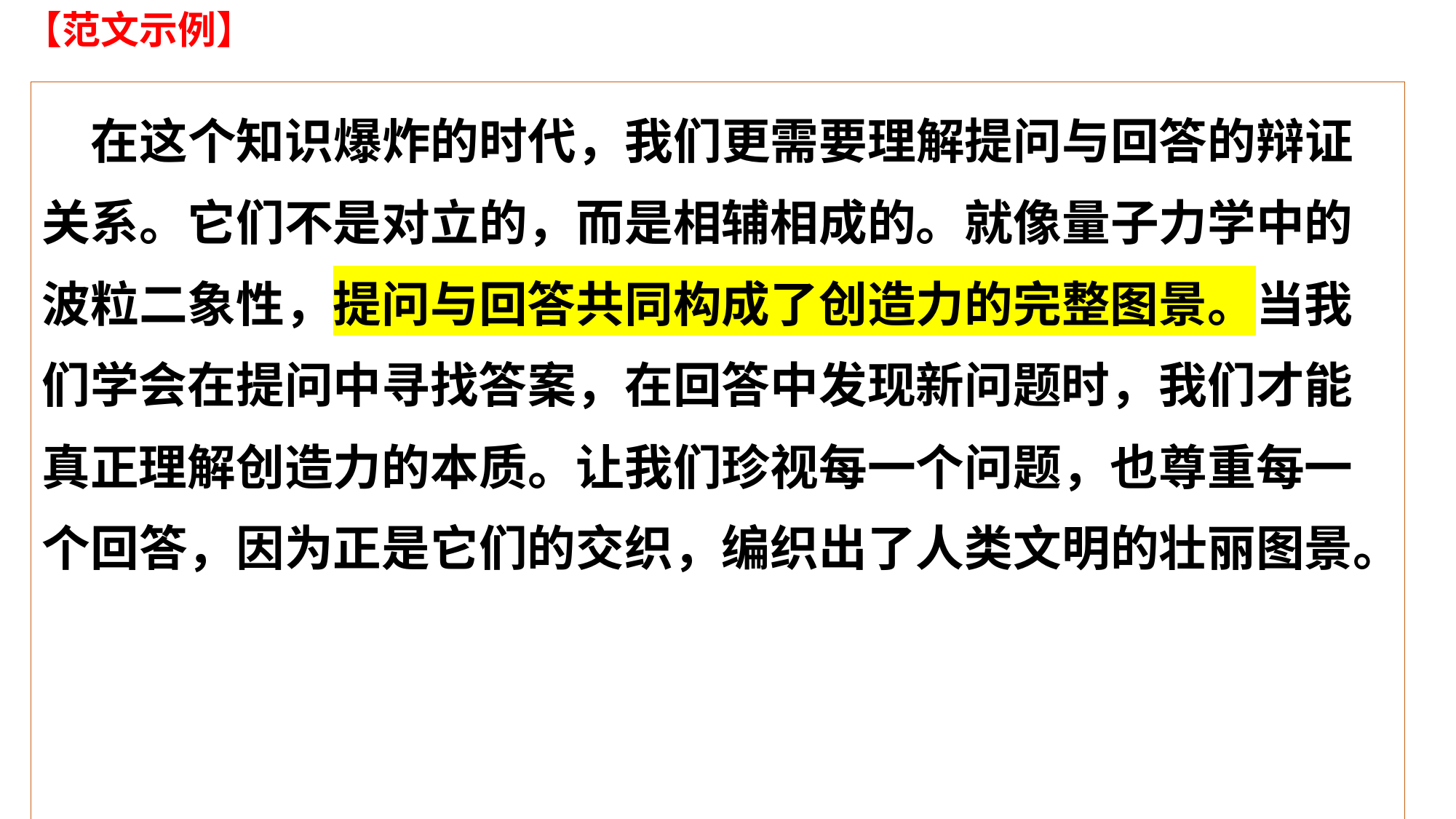

【范文示例】
    在这个知识爆炸的时代，我们更需要理解提问与回答的辩证关系。它们不是对立的，而是相辅相成的。就像量子力学中的波粒二象性，提问与回答共同构成了创造力的完整图景。当我们学会在提问中寻找答案，在回答中发现新问题时，我们才能真正理解创造力的本质。让我们珍视每一个问题，也尊重每一个回答，因为正是它们的交织，编织出了人类文明的壮丽图景。